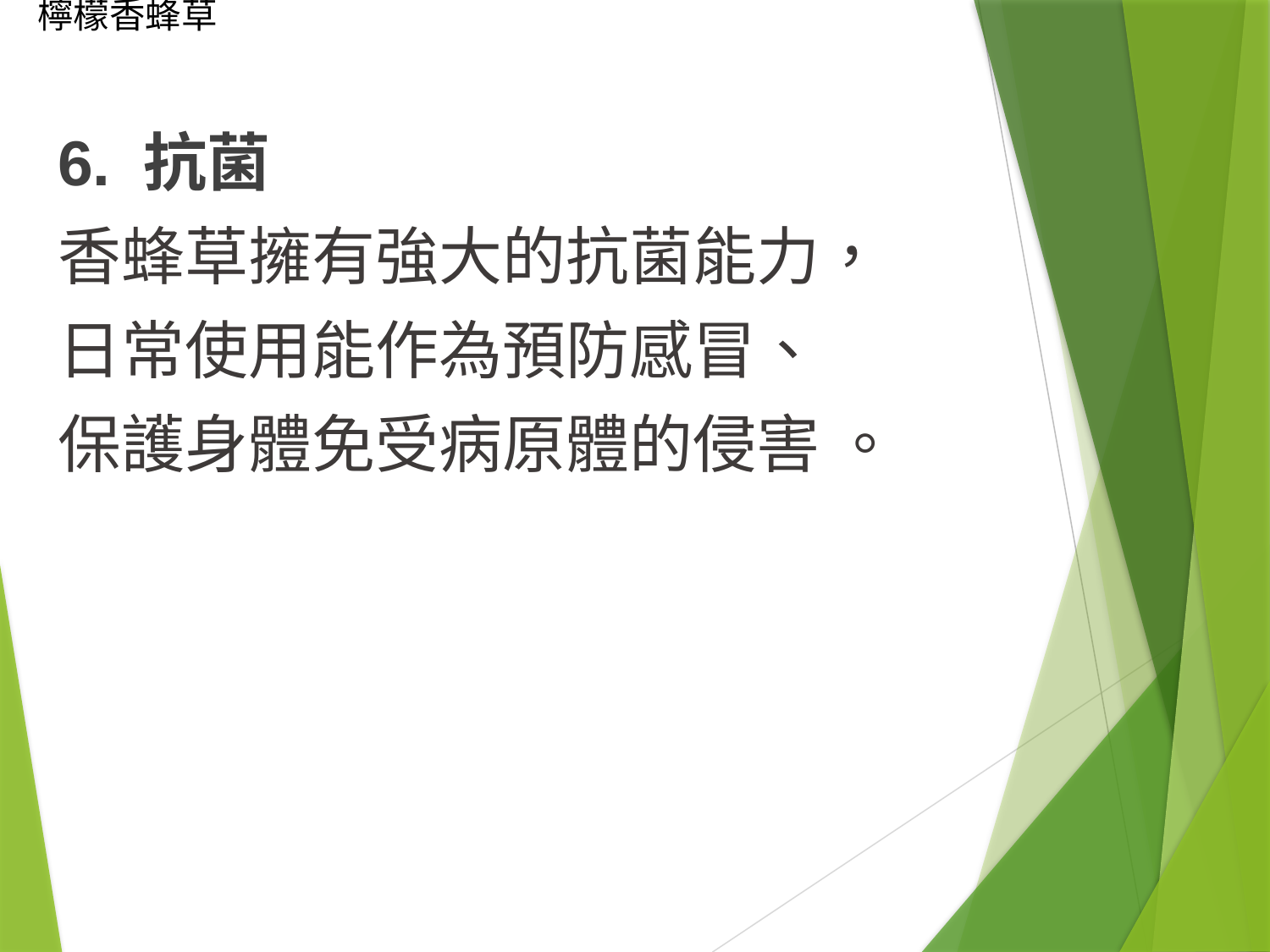

# 檸檬香蜂草
6. 抗菌
香蜂草擁有強大的抗菌能力，
日常使用能作為預防感冒、
保護身體免受病原體的侵害 。